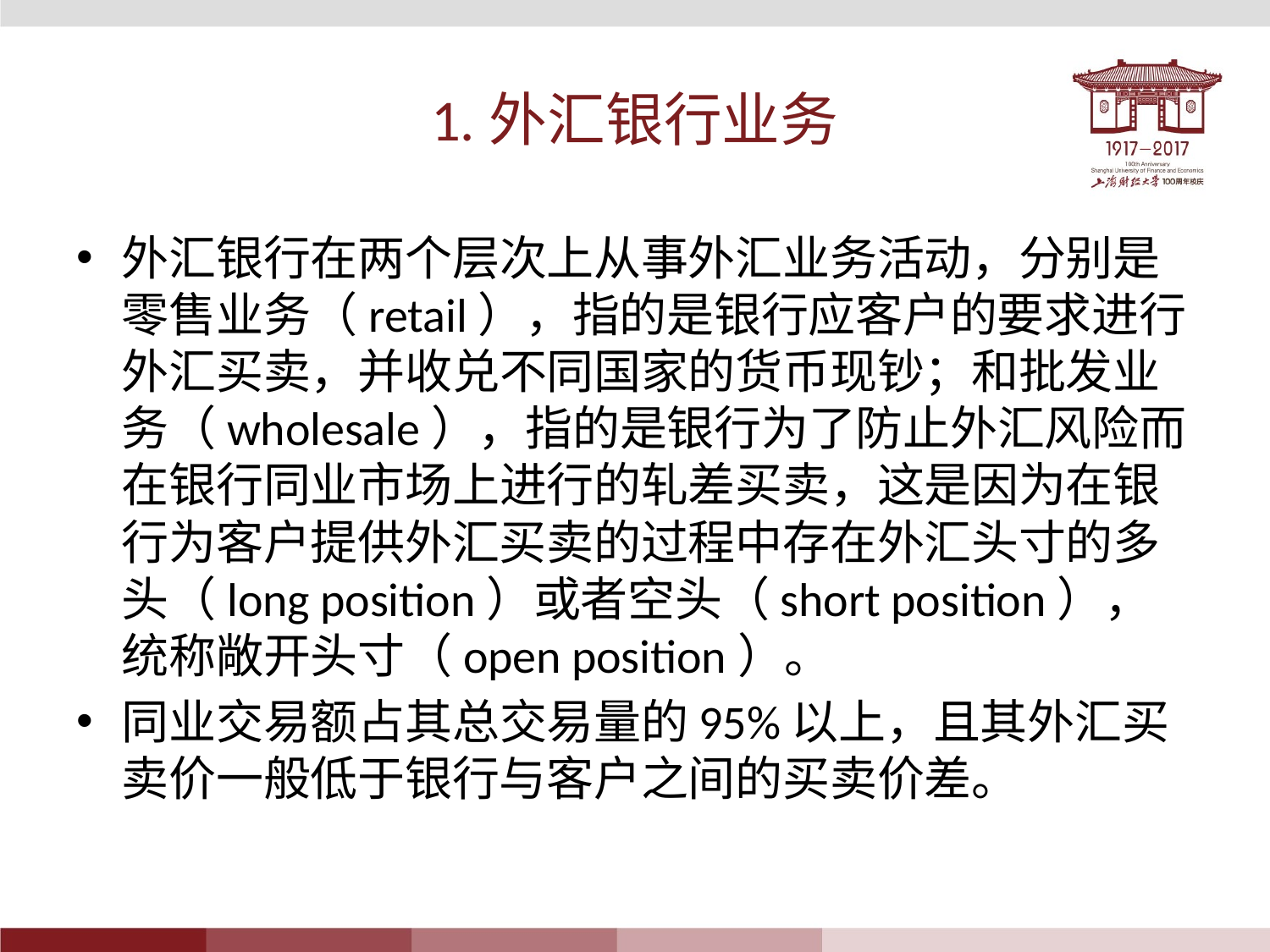

# 1.外汇银行业务
外汇银行在两个层次上从事外汇业务活动，分别是零售业务（retail），指的是银行应客户的要求进行外汇买卖，并收兑不同国家的货币现钞；和批发业务（wholesale），指的是银行为了防止外汇风险而在银行同业市场上进行的轧差买卖，这是因为在银行为客户提供外汇买卖的过程中存在外汇头寸的多头（long position）或者空头（short position），统称敞开头寸（open position）。
同业交易额占其总交易量的95%以上，且其外汇买卖价一般低于银行与客户之间的买卖价差。